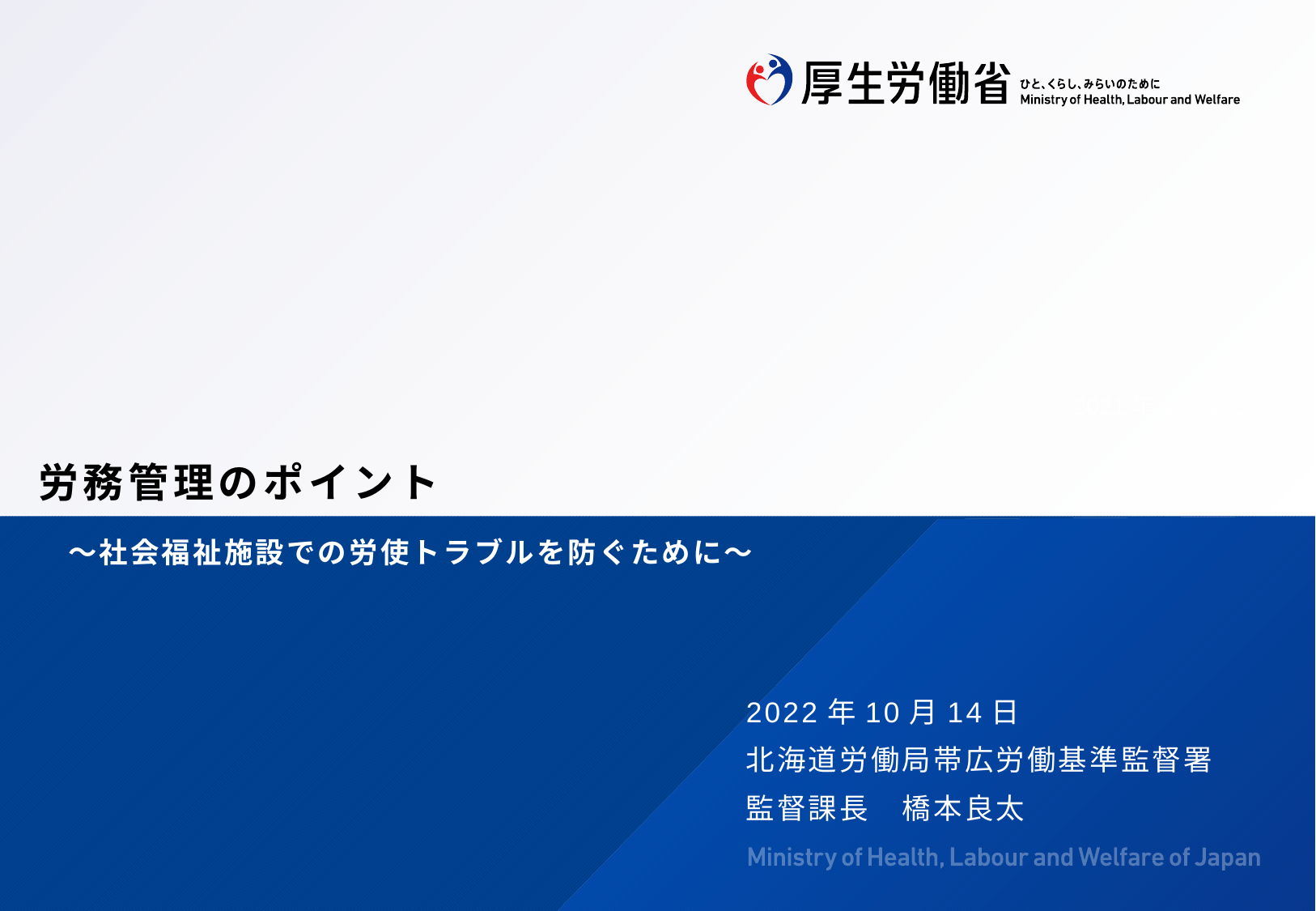

# 労務管理のポイント
　～社会福祉施設での労使トラブルを防ぐために～
2022年10月14日
北海道労働局帯広労働基準監督署
監督課長　橋本良太